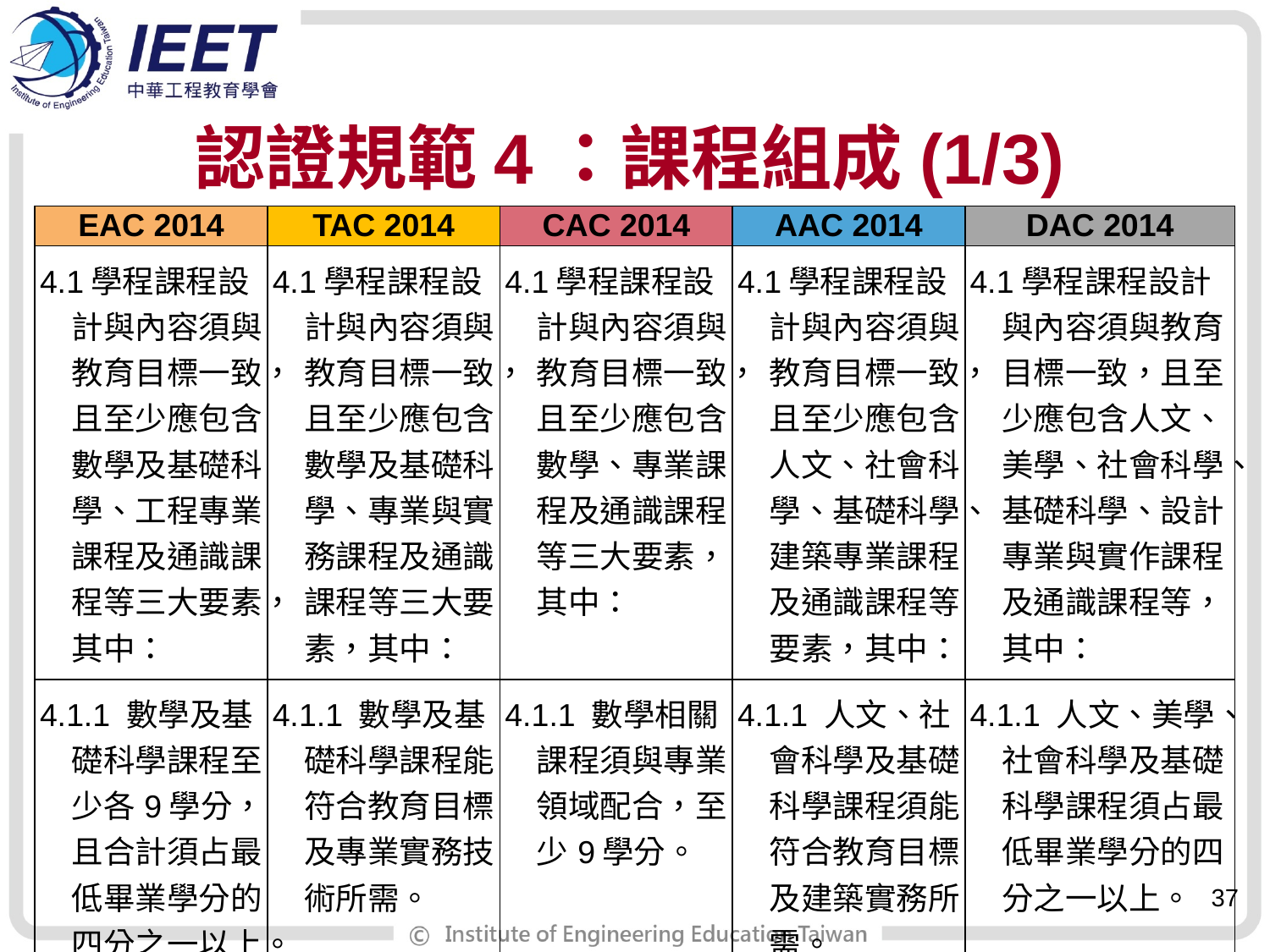

認證規範4：課程組成(1/3)
| EAC 2014 | TAC 2014 | CAC 2014 | AAC 2014 | DAC 2014 |
| --- | --- | --- | --- | --- |
| 4.1學程課程設計與內容須與教育目標一致，且至少應包含數學及基礎科學、工程專業課程及通識課程等三大要素，其中： | 4.1學程課程設計與內容須與教育目標一致，且至少應包含數學及基礎科學、專業與實務課程及通識課程等三大要素，其中： | 4.1學程課程設計與內容須與教育目標一致，且至少應包含數學、專業課程及通識課程等三大要素，其中： | 4.1學程課程設計與內容須與教育目標一致，且至少應包含人文、社會科學、基礎科學、建築專業課程及通識課程等要素，其中： | 4.1學程課程設計與內容須與教育目標一致，且至少應包含人文、美學、社會科學、基礎科學、設計專業與實作課程及通識課程等，其中： |
| 4.1.1 數學及基礎科學課程至少各9學分，且合計須占最低畢業學分的四分之一以上。 | 4.1.1 數學及基礎科學課程能符合教育目標及專業實務技術所需。 | 4.1.1 數學相關課程須與專業領域配合，至少9學分。 | 4.1.1 人文、社會科學及基礎科學課程須能符合教育目標及建築實務所需。 | 4.1.1 人文、美學、社會科學及基礎科學課程須占最低畢業學分的四分之一以上。 |
37